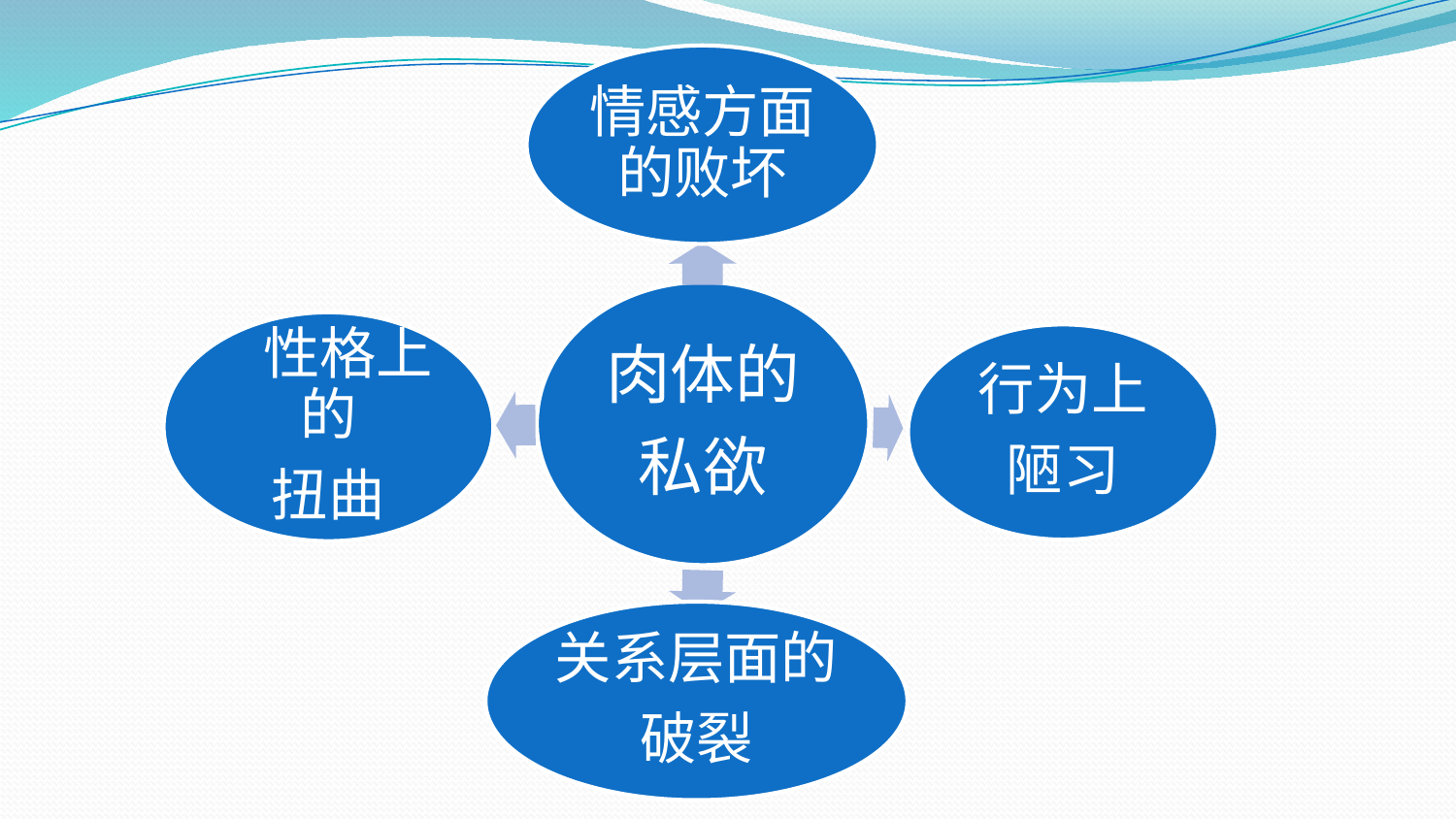

肉体的
私欲

情感方面的败坏

行为上
陋习

关系层面的
破裂

  性格上的
扭曲